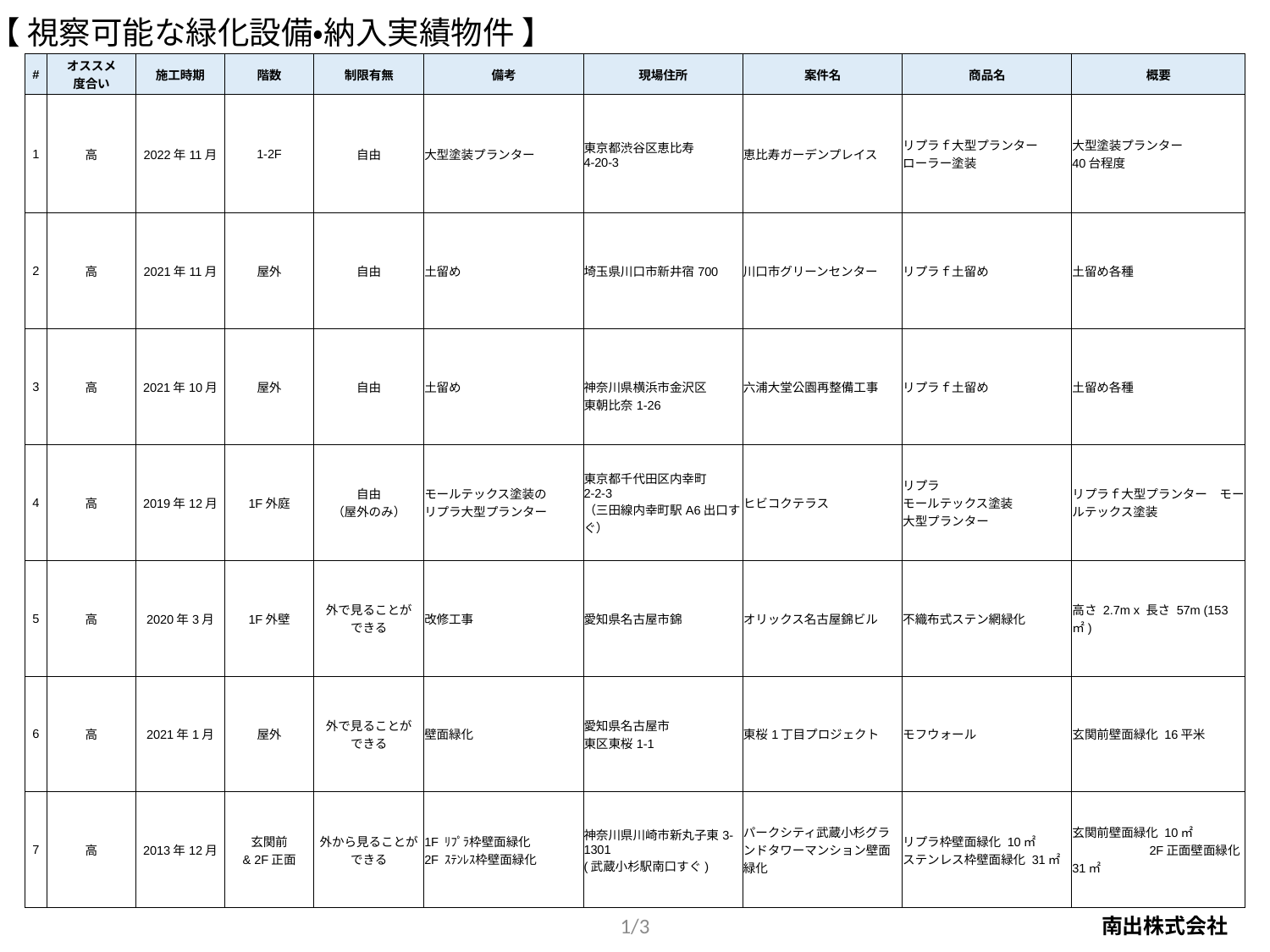

【 視察可能な緑化設備・納入実績物件 】
| # | オススメ 度合い | 施工時期 | 階数 | 制限有無 | 備考 | 現場住所 | 案件名 | 商品名 | 概要 |
| --- | --- | --- | --- | --- | --- | --- | --- | --- | --- |
| 1 | 高 | 2022年11月 | 1-2F | 自由 | 大型塗装プランター | 東京都渋谷区恵比寿 4-20-3 | 恵比寿ガーデンプレイス | リプラｆ大型プランター ローラー塗装 | 大型塗装プランター 40台程度 |
| 2 | 高 | 2021年11月 | 屋外 | 自由 | 土留め | 埼玉県川口市新井宿700 | 川口市グリーンセンター | リプラｆ土留め | 土留め各種 |
| 3 | 高 | 2021年10月 | 屋外 | 自由 | 土留め | 神奈川県横浜市金沢区 東朝比奈1-26 | 六浦大堂公園再整備工事 | リプラｆ土留め | 土留め各種 |
| 4 | 高 | 2019年12月 | 1F外庭 | 自由 （屋外のみ） | モールテックス塗装の リプラ大型プランター | 東京都千代田区内幸町 2-2-3 （三田線内幸町駅A6出口すぐ） | ヒビコクテラス | リプラ モールテックス塗装 大型プランター | リプラｆ大型プランター　モールテックス塗装 |
| 5 | 高 | 2020年3月 | 1F外壁 | 外で見ることが できる | 改修工事 | 愛知県名古屋市錦 | オリックス名古屋錦ビル | 不織布式ステン網緑化 | 高さ 2.7m x 長さ 57m (153㎡) |
| 6 | 高 | 2021年1月 | 屋外 | 外で見ることが できる | 壁面緑化 | 愛知県名古屋市 東区東桜1-1 | 東桜1丁目プロジェクト | モフウォール | 玄関前壁面緑化 16平米 |
| 7 | 高 | 2013年12月 | 玄関前 & 2F正面 | 外から見ることができる | 1F ﾘﾌﾟﾗ枠壁面緑化　 2F ｽﾃﾝﾚｽ枠壁面緑化 | 神奈川県川崎市新丸子東3-1301 (武蔵小杉駅南口すぐ) | パークシティ武蔵小杉グランドタワーマンション壁面緑化 | リプラ枠壁面緑化 10㎡　　ステンレス枠壁面緑化 31㎡ | 玄関前壁面緑化 10㎡　　　　　　　　　　2F正面壁面緑化 31㎡ |
1/3
南出株式会社